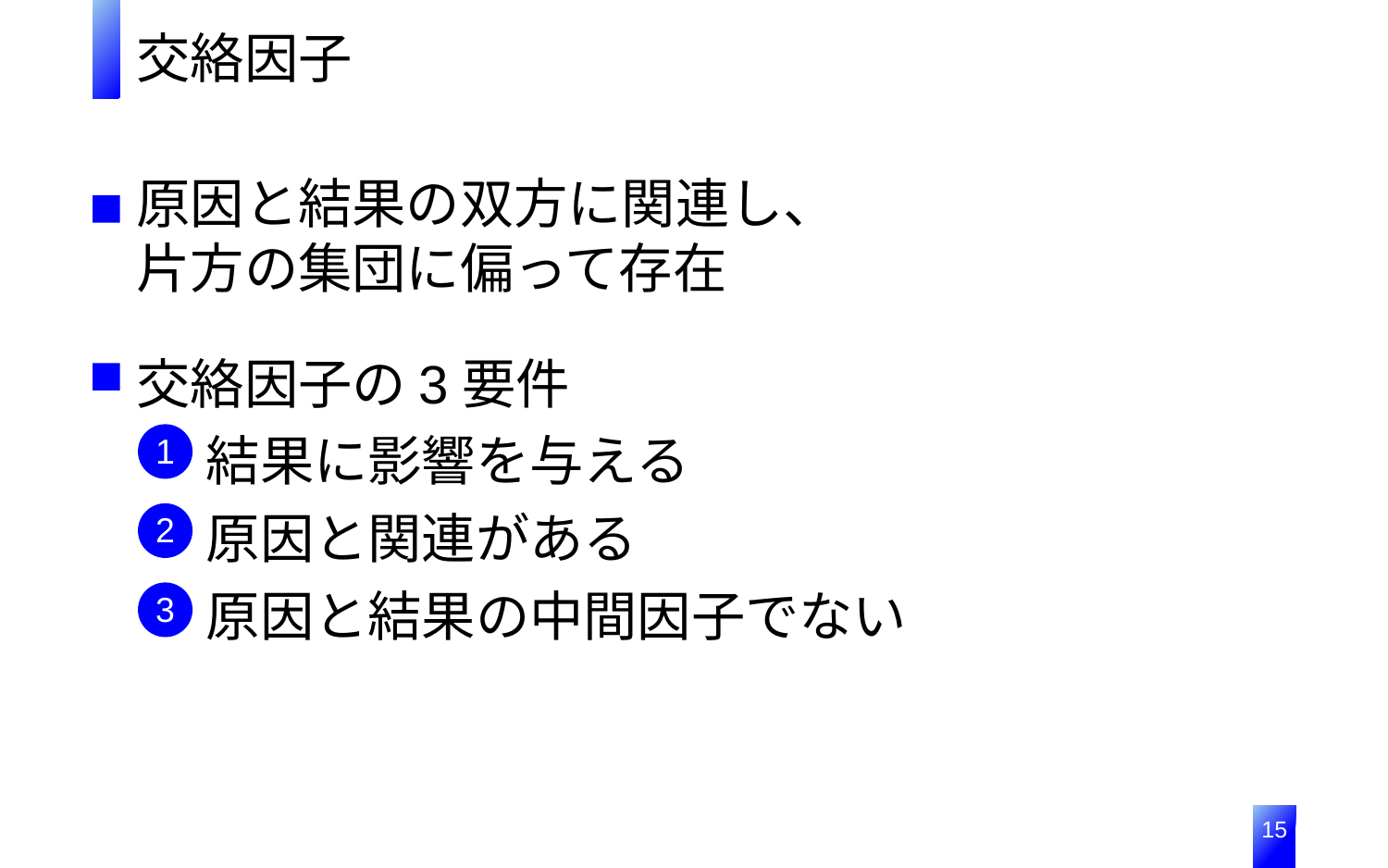

交絡因子
原因と結果の双方に関連し、
片方の集団に偏って存在

交絡因子の3要件

結果に影響を与える
原因と関連がある
原因と結果の中間因子でない
1

2

3